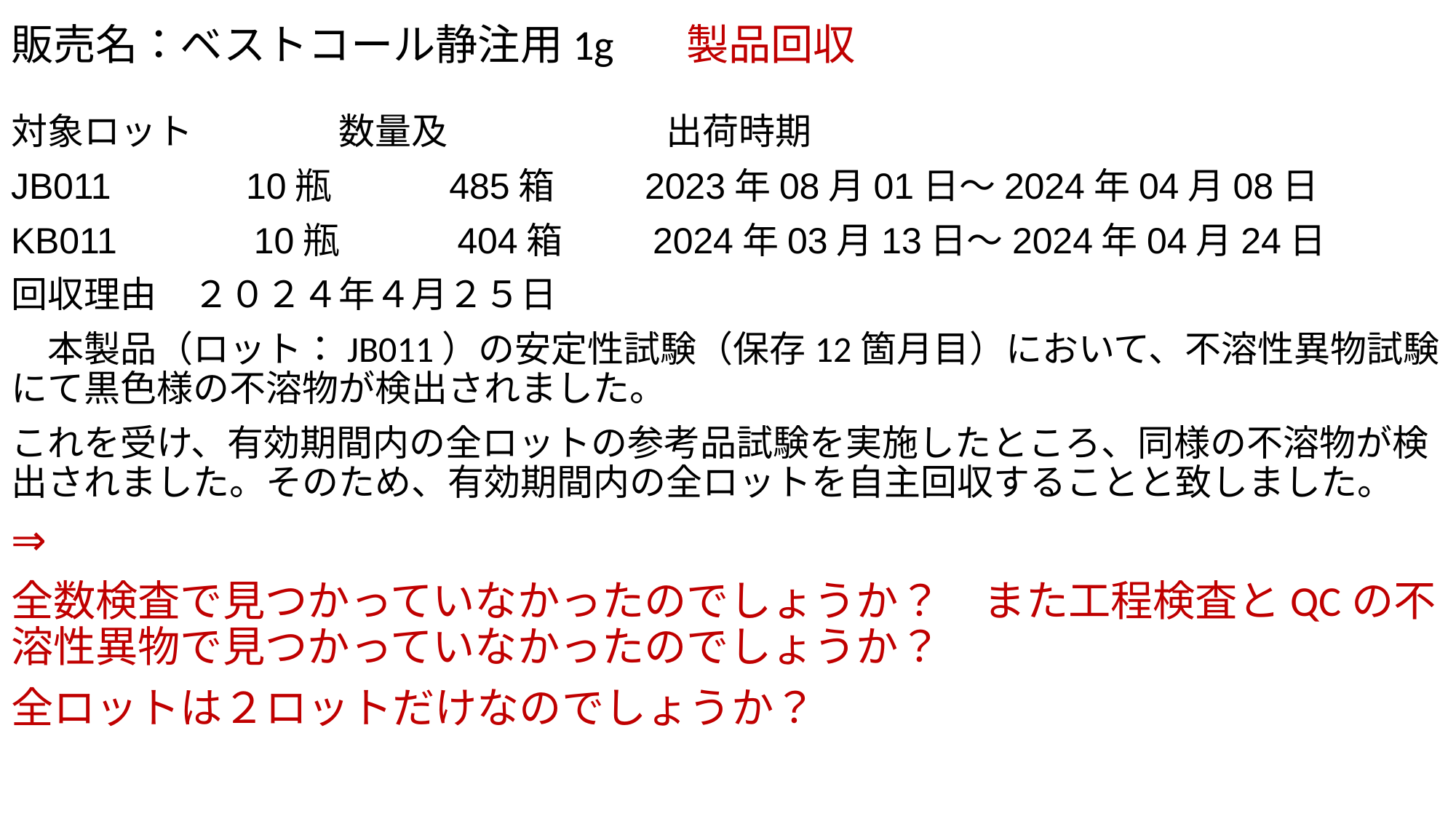

# 販売名：ベストコール静注用1g 　 製品回収
対象ロット　　　　数量及　　　　　　出荷時期
JB011　　　 10瓶　　　485箱　　 2023年08月01日～2024年04月08日
KB011 　　　10瓶　　　404箱　　 2024年03月13日～2024年04月24日
回収理由　２０２４年４月２５日
　本製品（ロット：JB011）の安定性試験（保存12箇月目）において、不溶性異物試験にて黒色様の不溶物が検出されました。
これを受け、有効期間内の全ロットの参考品試験を実施したところ、同様の不溶物が検出されました。そのため、有効期間内の全ロットを自主回収することと致しました。
⇒
全数検査で見つかっていなかったのでしょうか？　また工程検査とQCの不溶性異物で見つかっていなかったのでしょうか？
全ロットは２ロットだけなのでしょうか？